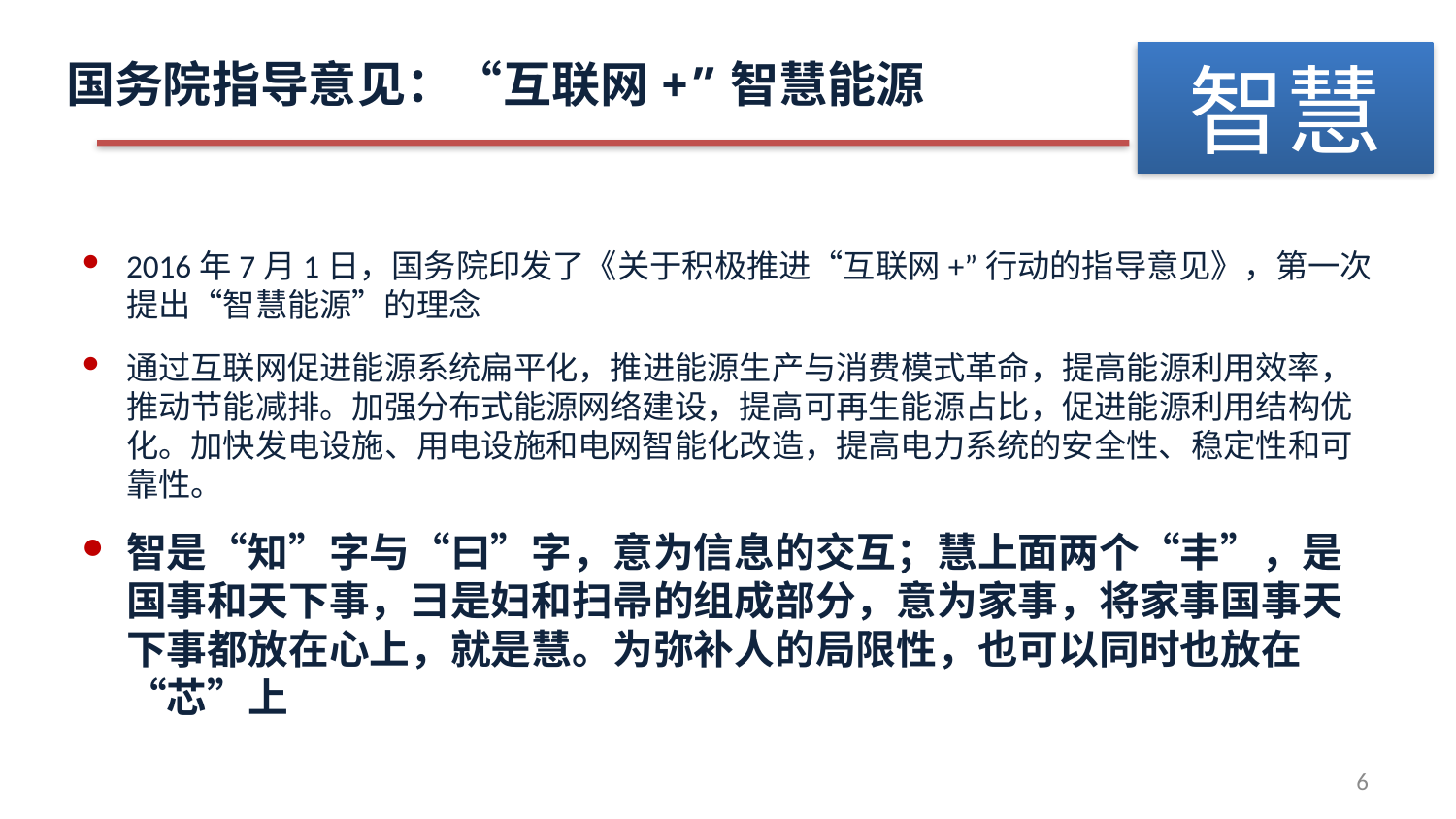

# 国务院指导意见：“互联网+”智慧能源
智慧

2016年7月1日，国务院印发了《关于积极推进“互联网+”行动的指导意见》，第一次提出“智慧能源”的理念
通过互联网促进能源系统扁平化，推进能源生产与消费模式革命，提高能源利用效率，推动节能减排。加强分布式能源网络建设，提高可再生能源占比，促进能源利用结构优化。加快发电设施、用电设施和电网智能化改造，提高电力系统的安全性、稳定性和可靠性。
智是“知”字与“曰”字，意为信息的交互；慧上面两个“丰”，是国事和天下事，彐是妇和扫帚的组成部分，意为家事，将家事国事天下事都放在心上，就是慧。为弥补人的局限性，也可以同时也放在“芯”上
6